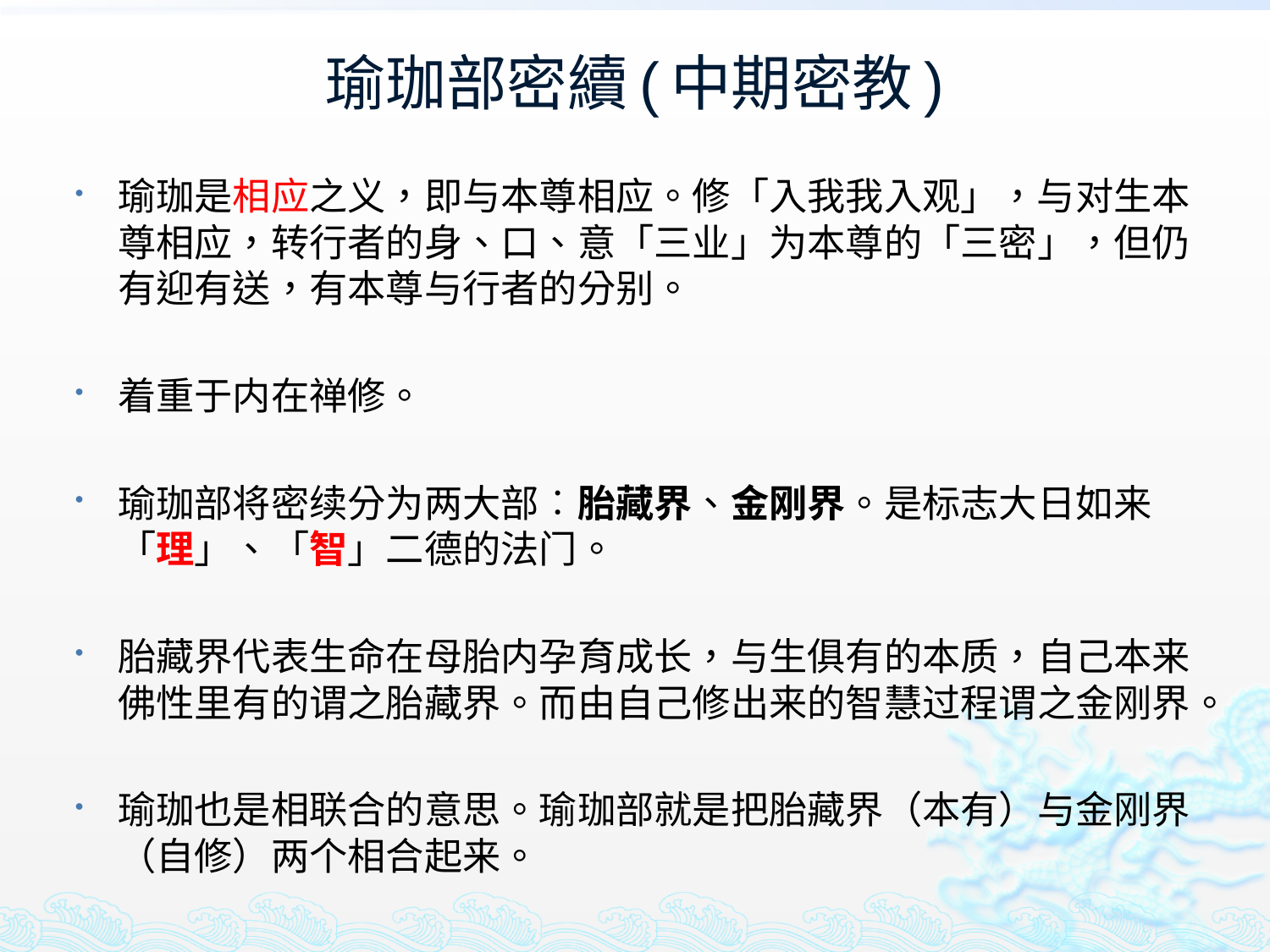

# 瑜珈部密續(中期密教)
瑜珈是相应之义，即与本尊相应。修「入我我入观」，与对生本尊相应，转行者的身、口、意「三业」为本尊的「三密」，但仍有迎有送，有本尊与行者的分别。

着重于内在禅修。

瑜珈部将密续分为两大部︰胎藏界、金刚界。是标志大日如来「理」、「智」二德的法门。

胎藏界代表生命在母胎内孕育成长，与生俱有的本质，自己本来佛性里有的谓之胎藏界。而由自己修出来的智慧过程谓之金刚界。

瑜珈也是相联合的意思。瑜珈部就是把胎藏界（本有）与金刚界（自修）两个相合起来。